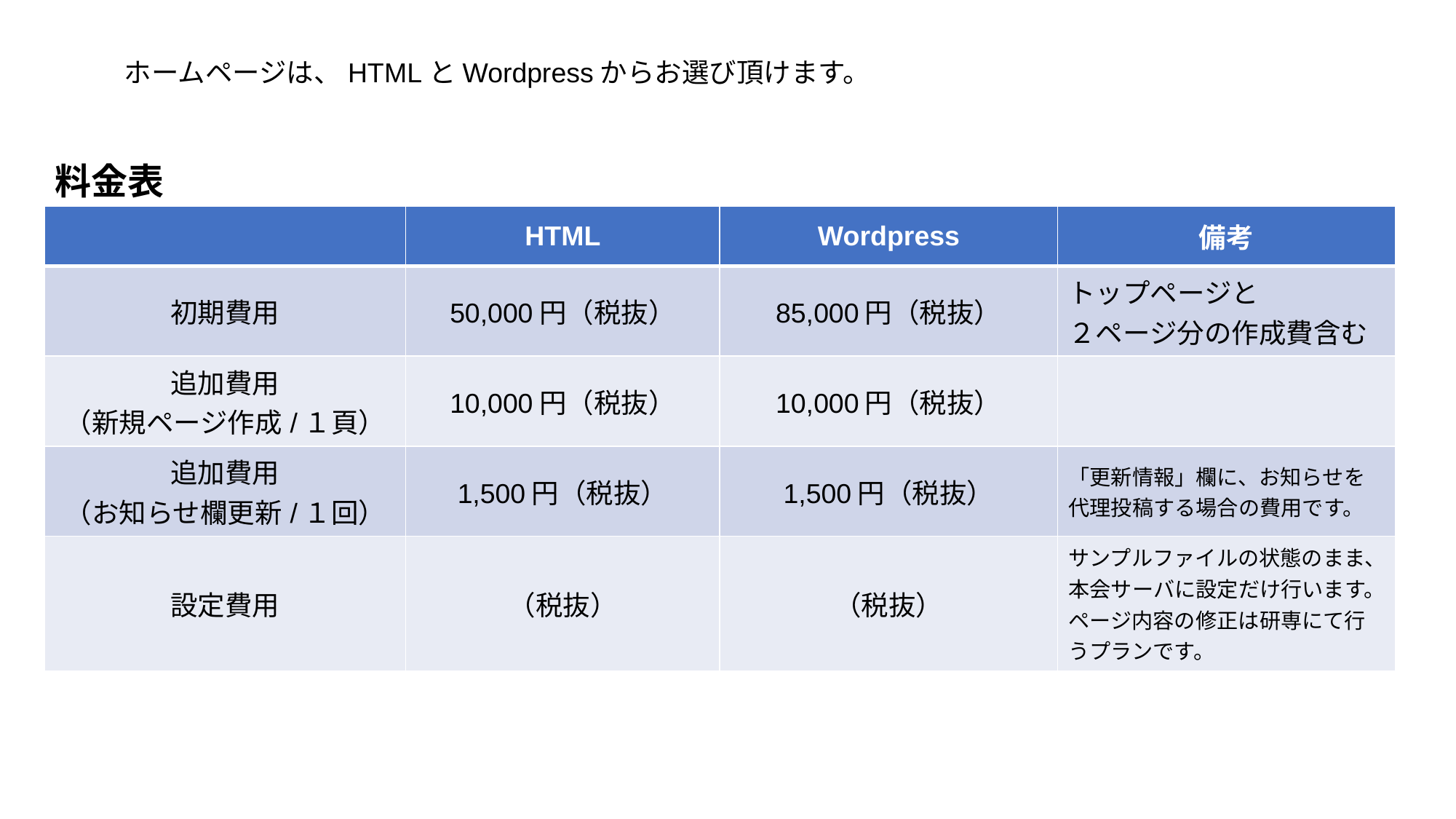

ホームページは、HTMLとWordpressからお選び頂けます。
料金表
|  | HTML | Wordpress | 備考 |
| --- | --- | --- | --- |
| 初期費用 | 50,000円（税抜） | 85,000円（税抜） | トップページと ２ページ分の作成費含む |
| 追加費用 （新規ページ作成/１頁） | 10,000円（税抜） | 10,000円（税抜） |  |
| 追加費用 （お知らせ欄更新/１回） | 1,500円（税抜） | 1,500円（税抜） | 「更新情報」欄に、お知らせを代理投稿する場合の費用です。 |
| 設定費用 | （税抜） | （税抜） | サンプルファイルの状態のまま、本会サーバに設定だけ行います。 ページ内容の修正は研専にて行うプランです。 |